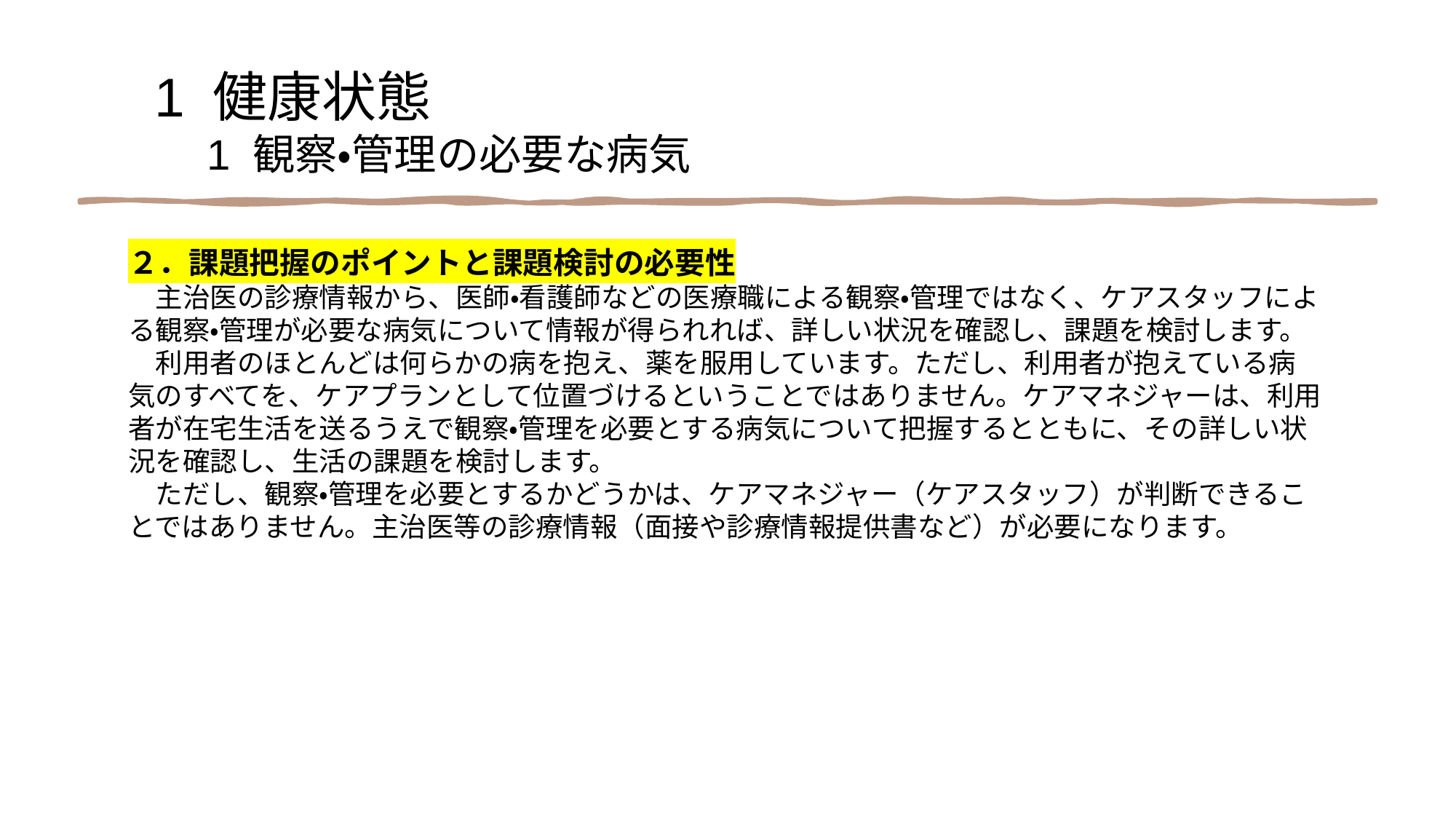

1 健康状態
　1 観察・管理の必要な病気

２．課題把握のポイントと課題検討の必要性
　主治医の診療情報から、医師・看護師などの医療職による観察・管理ではなく、ケアスタッフによる観察・管理が必要な病気について情報が得られれば、詳しい状況を確認し、課題を検討します。
　利用者のほとんどは何らかの病を抱え、薬を服用しています。ただし、利用者が抱えている病気のすべてを、ケアプランとして位置づけるということではありません。ケアマネジャーは、利用者が在宅生活を送るうえで観察・管理を必要とする病気について把握するとともに、その詳しい状況を確認し、生活の課題を検討します。
　ただし、観察・管理を必要とするかどうかは、ケアマネジャー（ケアスタッフ）が判断できることではありません。主治医等の診療情報（面接や診療情報提供書など）が必要になります。